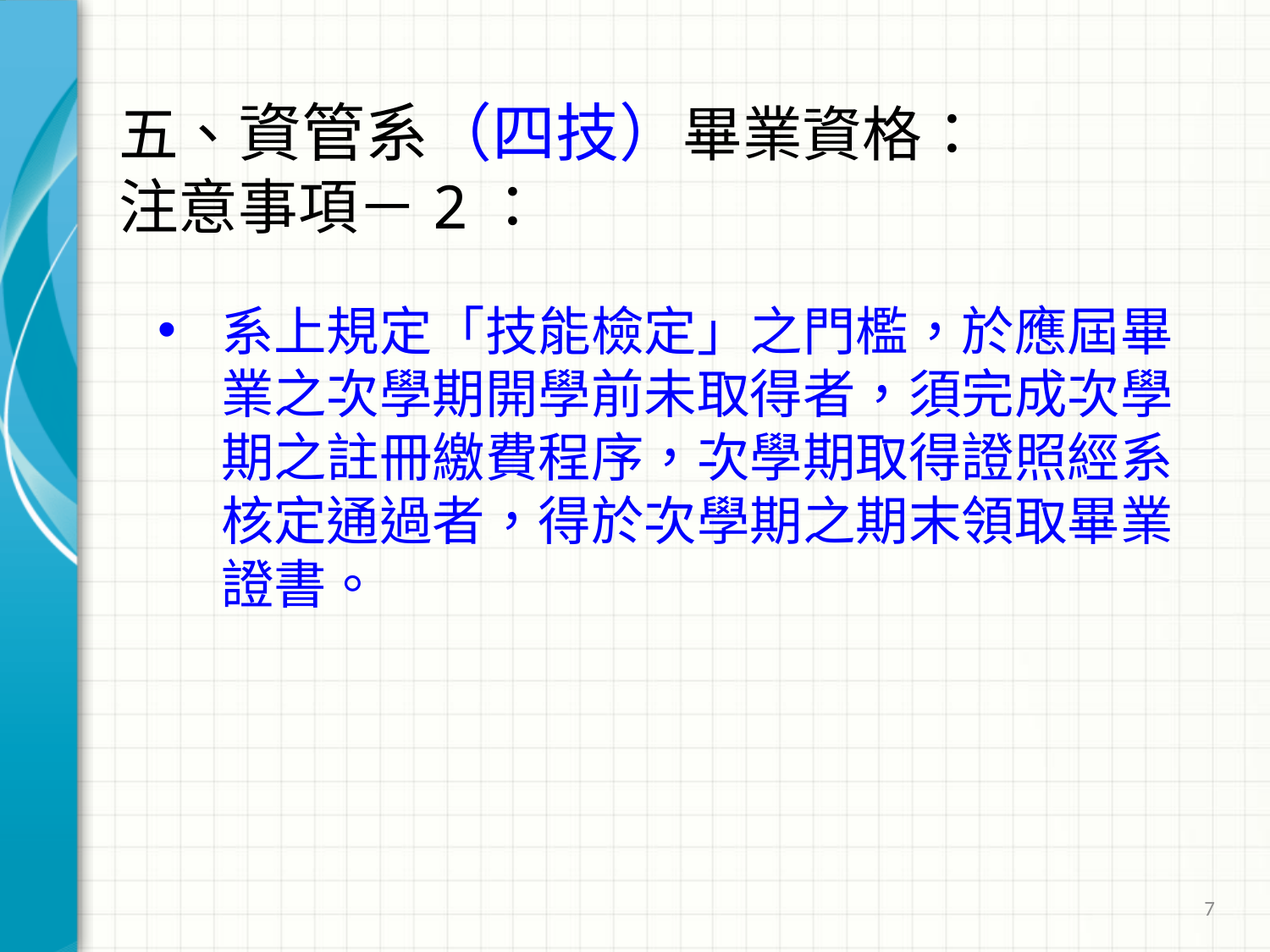

# 五、資管系（四技）畢業資格： 注意事項－2：

系上規定「技能檢定」之門檻，於應屆畢業之次學期開學前未取得者，須完成次學期之註冊繳費程序，次學期取得證照經系核定通過者，得於次學期之期末領取畢業證書。

7